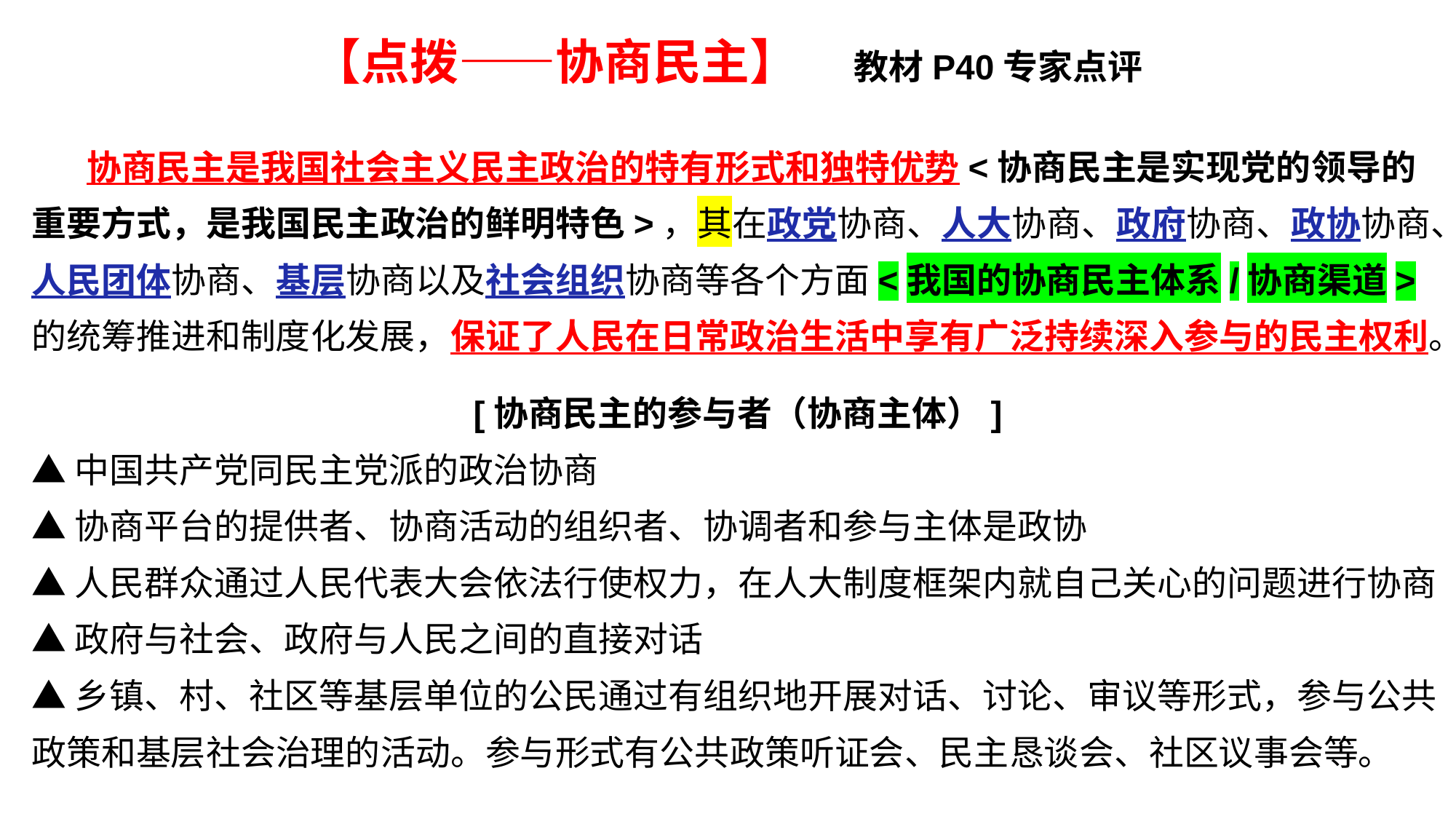

【点拨——协商民主】     教材P40专家点评
      协商民主是我国社会主义民主政治的特有形式和独特优势<协商民主是实现党的领导的重要方式，是我国民主政治的鲜明特色>，其在政党协商、人大协商、政府协商、政协协商、人民团体协商、基层协商以及社会组织协商等各个方面<我国的协商民主体系/协商渠道>的统筹推进和制度化发展，保证了人民在日常政治生活中享有广泛持续深入参与的民主权利。

[协商民主的参与者（协商主体）]
▲中国共产党同民主党派的政治协商
▲协商平台的提供者、协商活动的组织者、协调者和参与主体是政协
▲人民群众通过人民代表大会依法行使权力，在人大制度框架内就自己关心的问题进行协商
▲政府与社会、政府与人民之间的直接对话
▲乡镇、村、社区等基层单位的公民通过有组织地开展对话、讨论、审议等形式，参与公共政策和基层社会治理的活动。参与形式有公共政策听证会、民主恳谈会、社区议事会等。